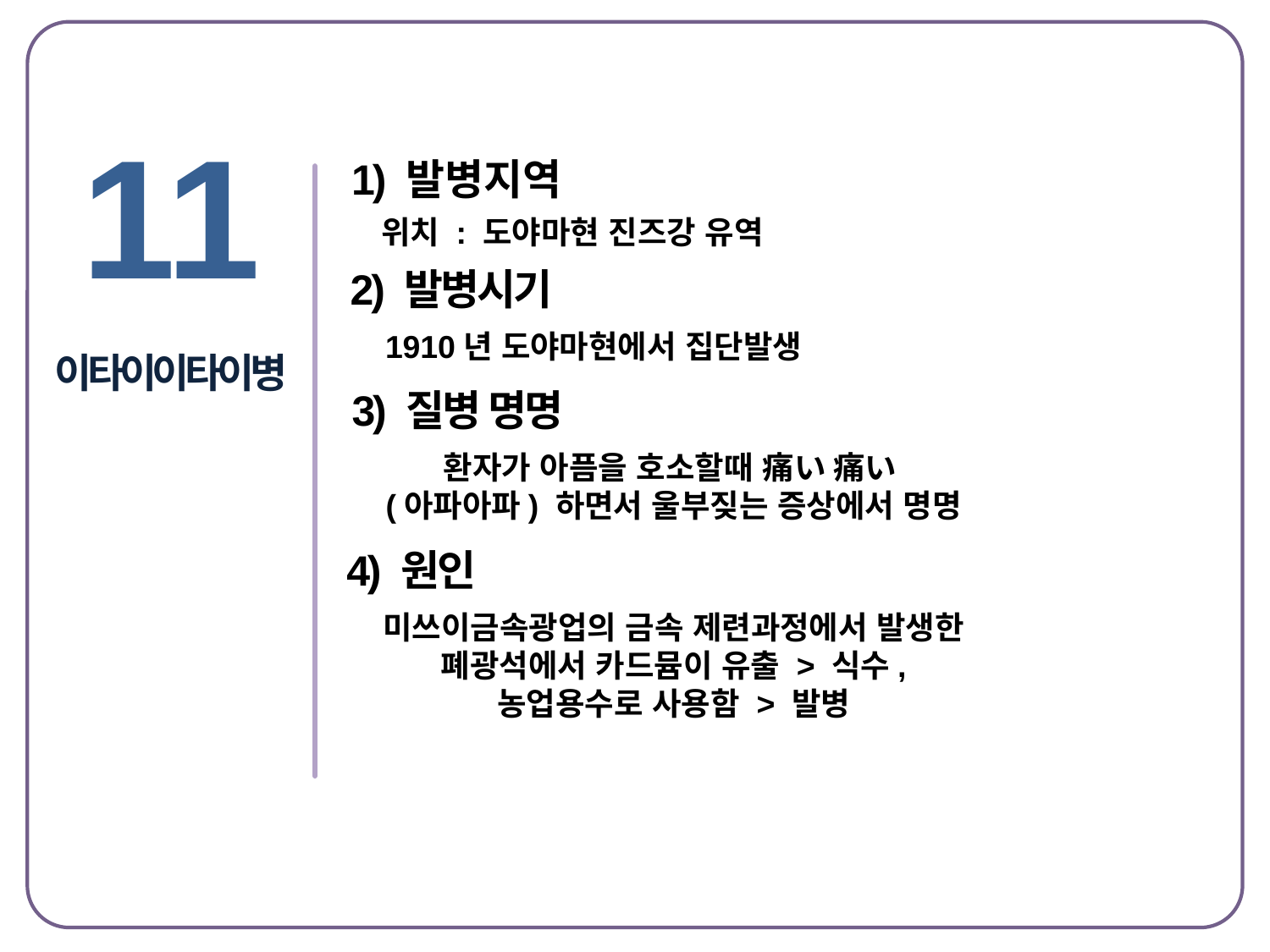

11
1) 발병지역
위치 : 도야마현 진즈강 유역

2) 발병시기
이타이이타이병
1910년 도야마현에서 집단발생
3) 질병 명명
환자가 아픔을 호소할때 痛い 痛い
(아파아파) 하면서 울부짖는 증상에서 명명
4) 원인
미쓰이금속광업의 금속 제련과정에서 발생한 폐광석에서 카드뮴이 유출 > 식수, 농업용수로 사용함 > 발병